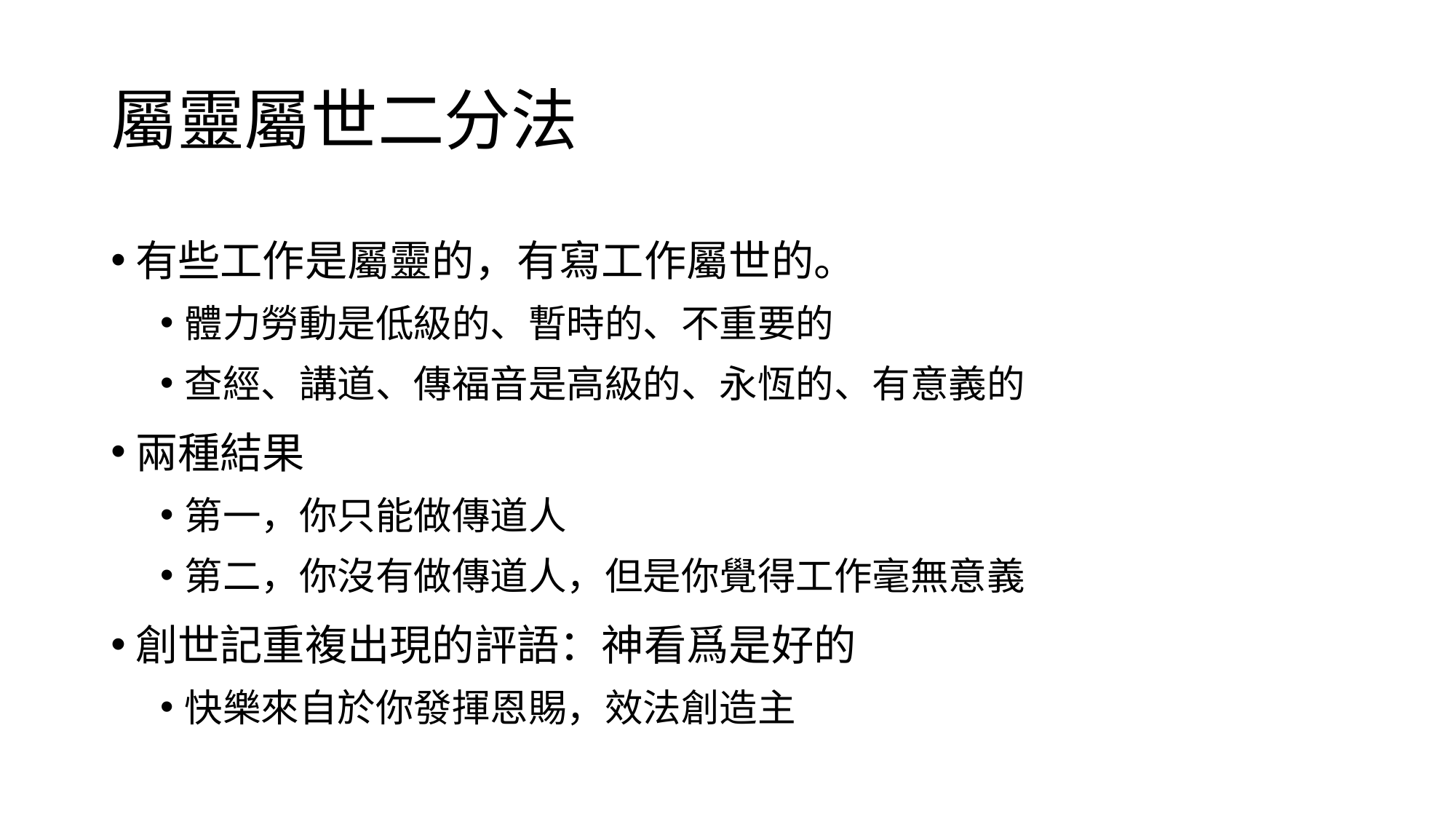

# 屬靈屬世二分法
有些工作是屬靈的，有寫工作屬世的。
體力勞動是低級的、暫時的、不重要的
查經、講道、傳福音是高級的、永恆的、有意義的
兩種結果
第一，你只能做傳道人
第二，你沒有做傳道人，但是你覺得工作毫無意義
創世記重複出現的評語：神看爲是好的
快樂來自於你發揮恩賜，效法創造主